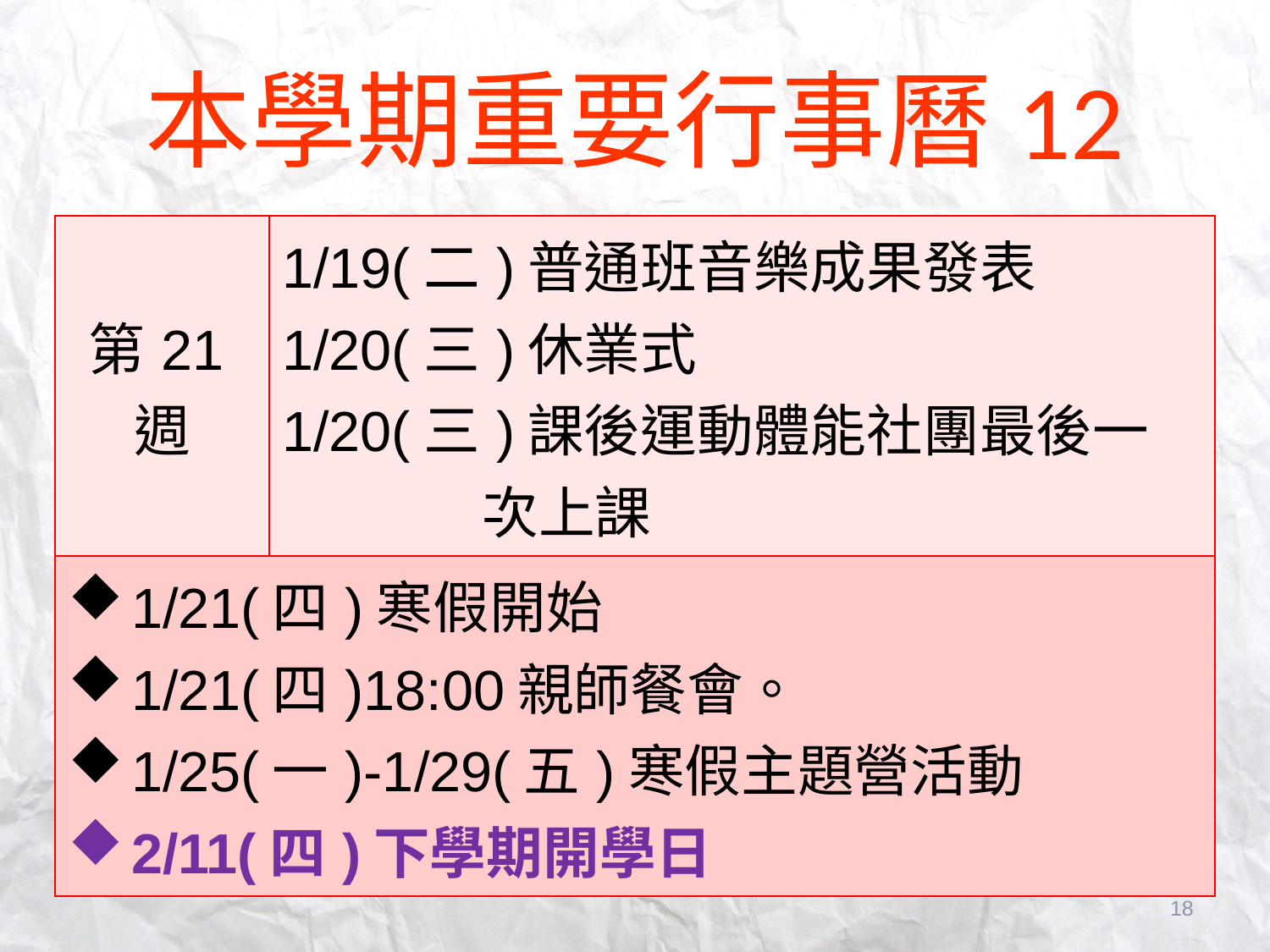

# 本學期重要行事曆12
| 第21週 | 1/19(二)普通班音樂成果發表 1/20(三)休業式 1/20(三)課後運動體能社團最後一次上課 |
| --- | --- |
| 1/21(四)寒假開始 1/21(四)18:00親師餐會。 1/25(一)-1/29(五)寒假主題營活動 2/11(四)下學期開學日 | 圖書室開放。 9/7(三)第6節 器樂課開始上課。 |
18